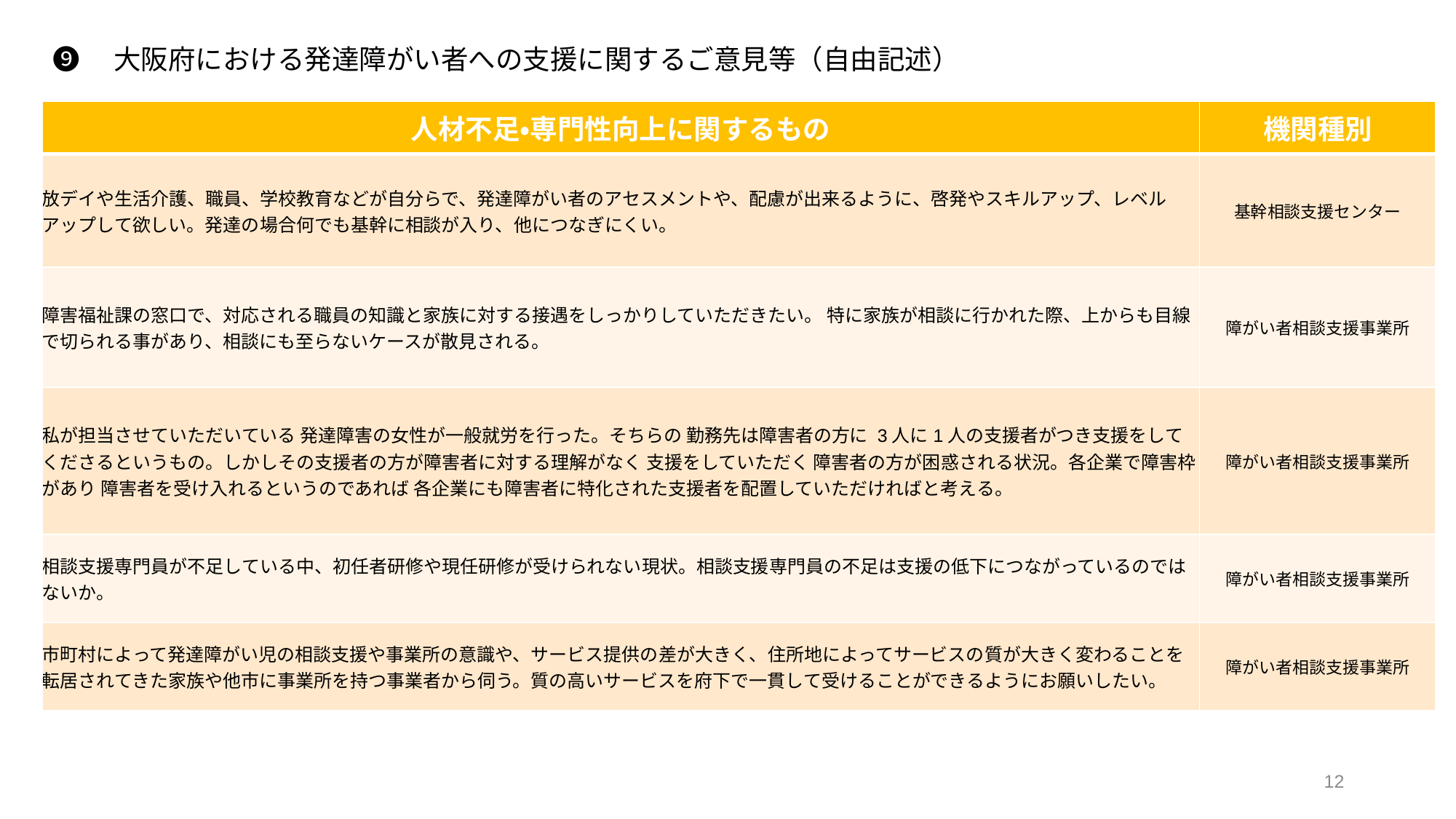

❾　大阪府における発達障がい者への支援に関するご意見等（自由記述）
| 人材不足・専門性向上に関するもの | 機関種別 |
| --- | --- |
| 放デイや生活介護、職員、学校教育などが自分らで、発達障がい者のアセスメントや、配慮が出来るように、啓発やスキルアップ、レベルアップして欲しい。発達の場合何でも基幹に相談が入り、他につなぎにくい。 | 基幹相談支援センター |
| 障害福祉課の窓口で、対応される職員の知識と家族に対する接遇をしっかりしていただきたい。 特に家族が相談に行かれた際、上からも目線で切られる事があり、相談にも至らないケースが散見される。 | 障がい者相談支援事業所 |
| 私が担当させていただいている 発達障害の女性が一般就労を行った。そちらの 勤務先は障害者の方に 3人に1人の支援者がつき支援をしてくださるというもの。しかしその支援者の方が障害者に対する理解がなく 支援をしていただく 障害者の方が困惑される状況。各企業で障害枠があり 障害者を受け入れるというのであれば 各企業にも障害者に特化された支援者を配置していただければと考える。 | 障がい者相談支援事業所 |
| 相談支援専門員が不足している中、初任者研修や現任研修が受けられない現状。相談支援専門員の不足は支援の低下につながっているのではないか。 | 障がい者相談支援事業所 |
| 市町村によって発達障がい児の相談支援や事業所の意識や、サービス提供の差が大きく、住所地によってサービスの質が大きく変わることを転居されてきた家族や他市に事業所を持つ事業者から伺う。質の高いサービスを府下で一貫して受けることができるようにお願いしたい。 | 障がい者相談支援事業所 |
12